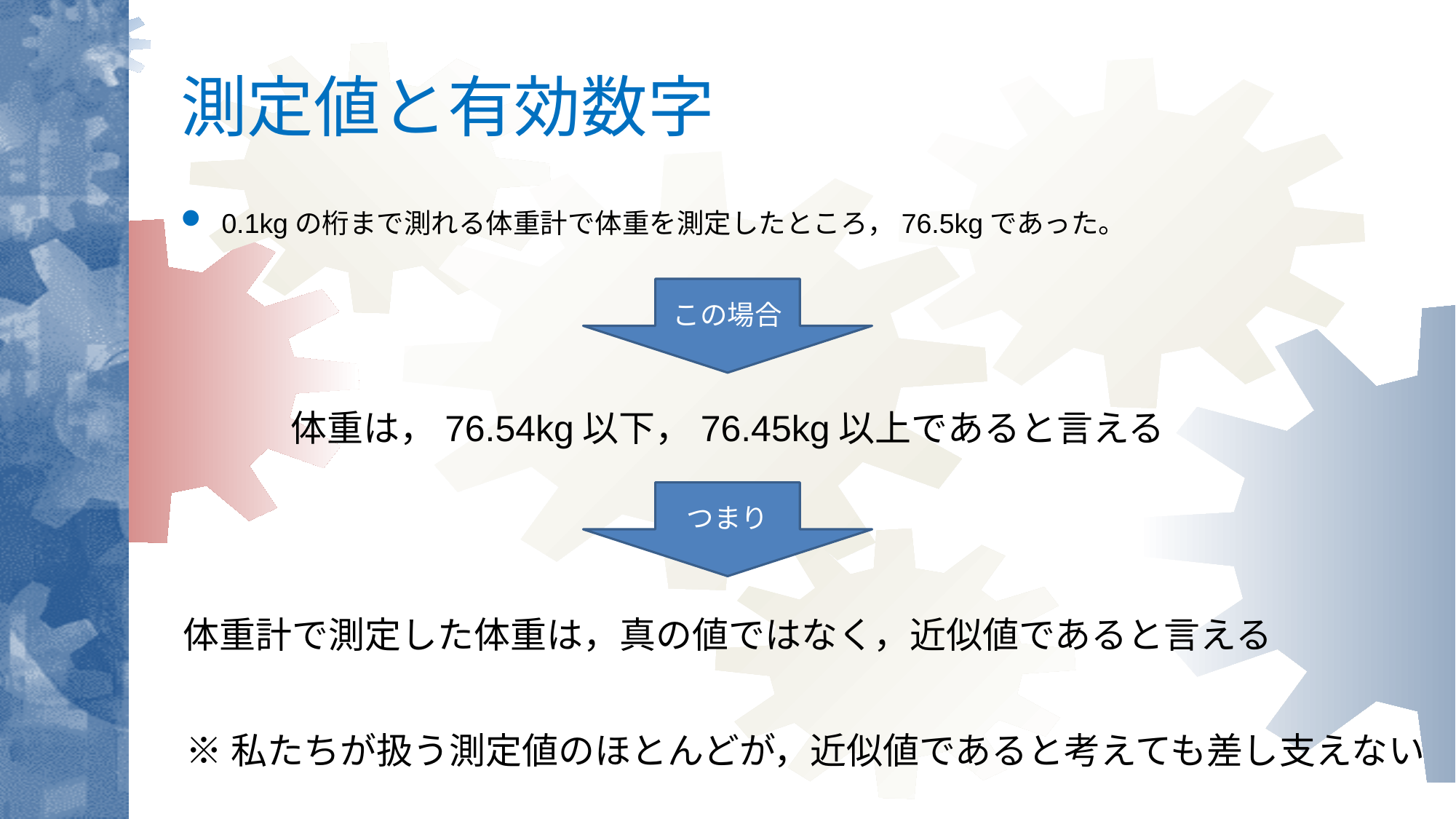

# 測定値と有効数字
0.1kgの桁まで測れる体重計で体重を測定したところ，76.5kgであった。

この場合
体重は，76.54kg以下，76.45kg以上であると言える
つまり
体重計で測定した体重は，真の値ではなく，近似値であると言える
※私たちが扱う測定値のほとんどが，近似値であると考えても差し支えない